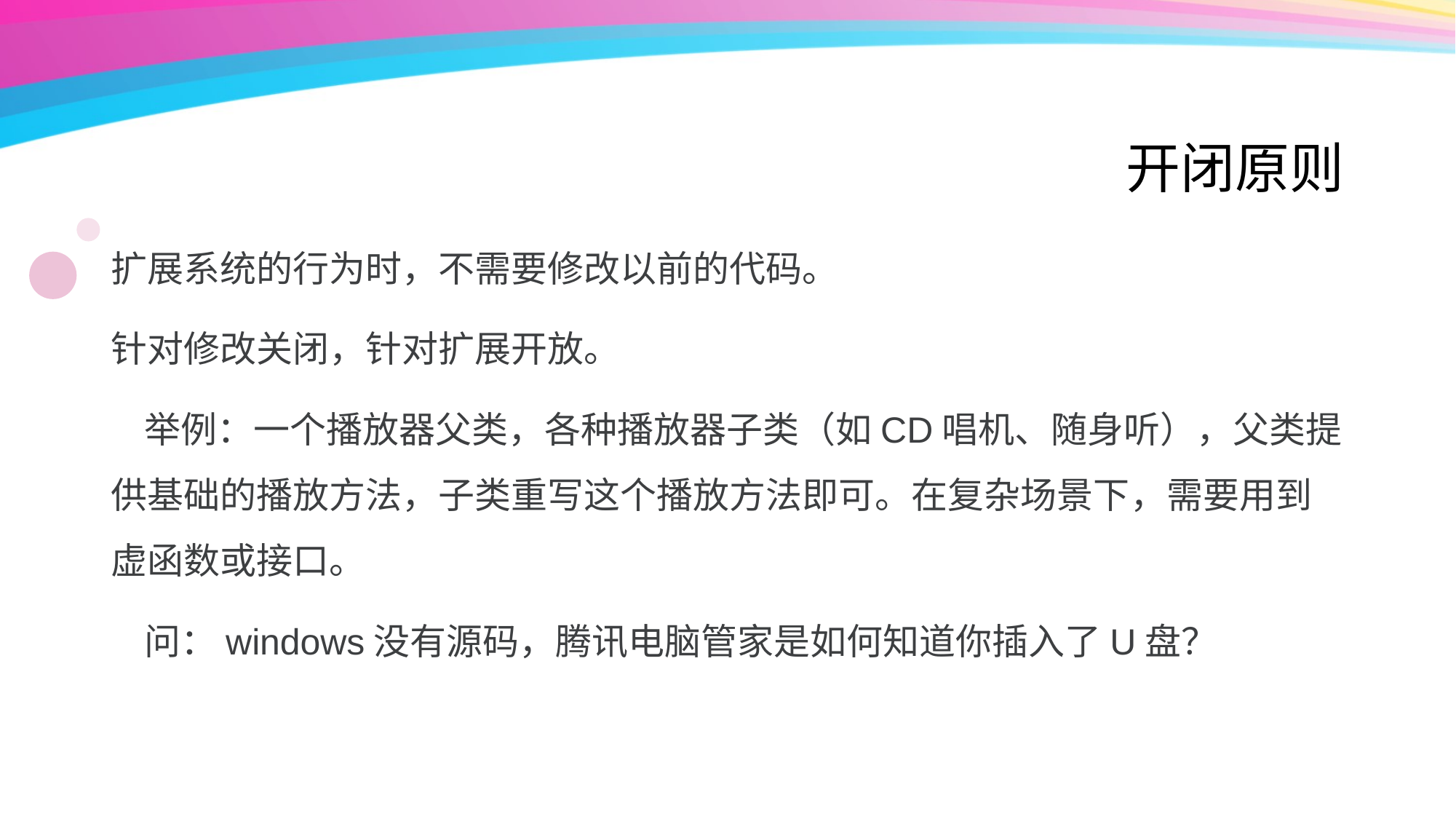

# 开闭原则

扩展系统的行为时，不需要修改以前的代码。
针对修改关闭，针对扩展开放。
   举例：一个播放器父类，各种播放器子类（如CD唱机、随身听），父类提供基础的播放方法，子类重写这个播放方法即可。在复杂场景下，需要用到虚函数或接口。
   问：windows没有源码，腾讯电脑管家是如何知道你插入了U盘？